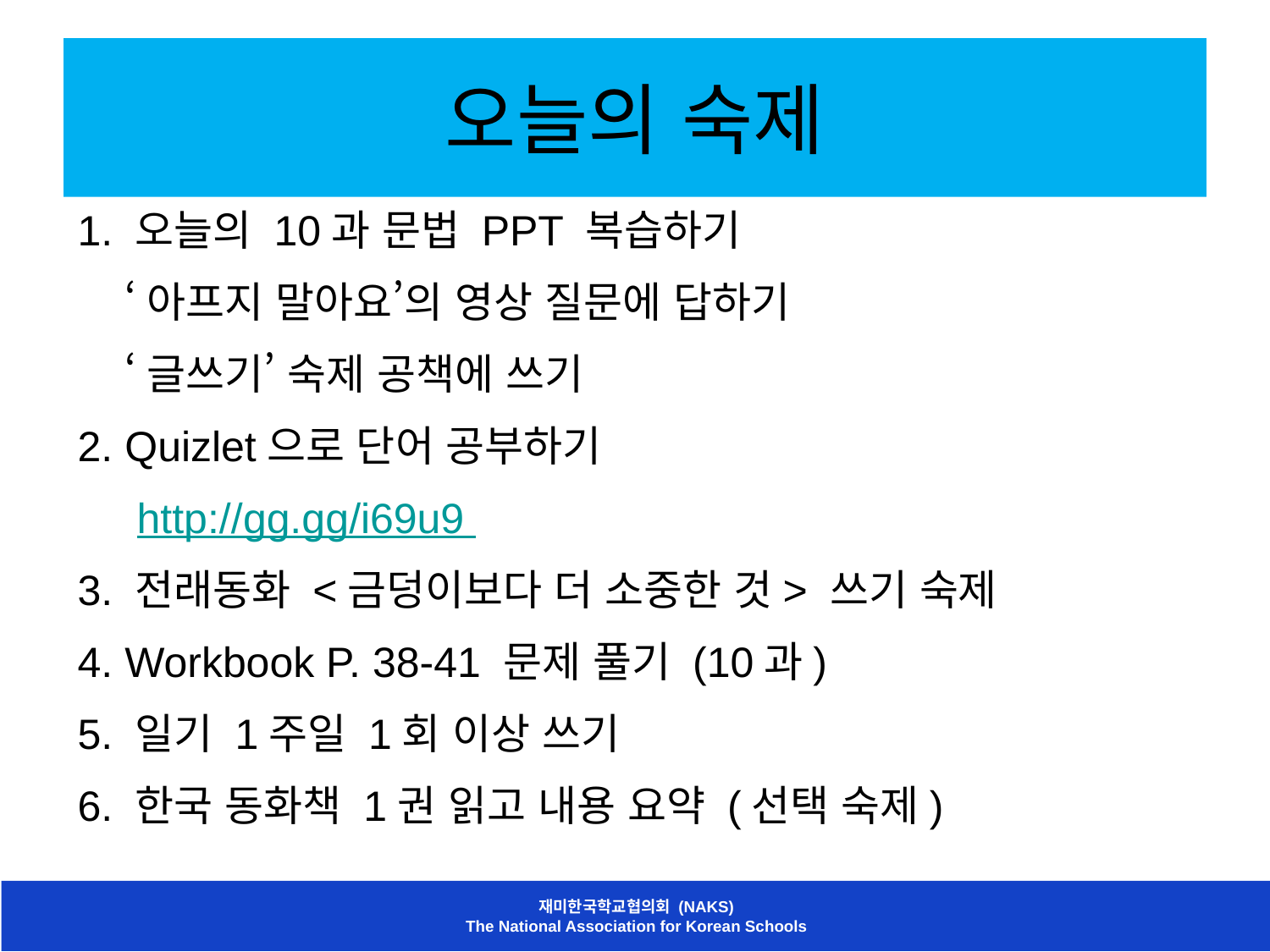

# 오늘의 숙제
1. 오늘의 10과 문법 PPT 복습하기
    ‘아프지 말아요’의 영상 질문에 답하기
    ‘글쓰기’ 숙제 공책에 쓰기
2. Quizlet으로 단어 공부하기
     http://gg.gg/i69u9
3. 전래동화 <금덩이보다 더 소중한 것> 쓰기 숙제
4. Workbook P. 38-41 문제 풀기 (10과)
5. 일기 1주일 1회 이상 쓰기
6. 한국 동화책 1권 읽고 내용 요약 (선택 숙제)

재미한국학교협의회 (NAKS)
The National Association for Korean Schools